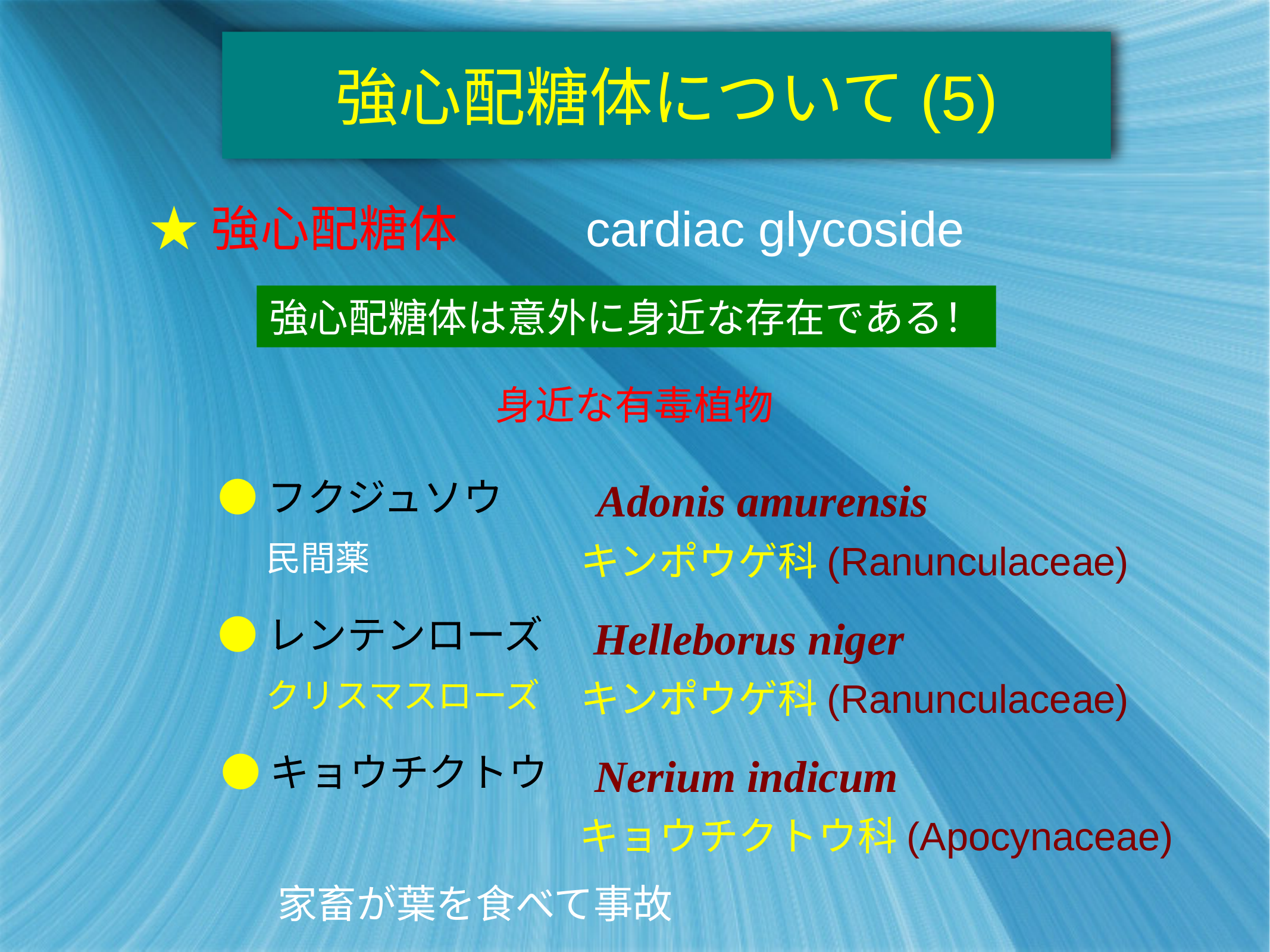

# 強心配糖体について(5)
★強心配糖体
cardiac glycoside
強心配糖体は意外に身近な存在である！
身近な有毒植物
●フクジュソウ
Adonis amurensis
民間薬
キンポウゲ科(Ranunculaceae)
●レンテンローズ
Helleborus niger
クリスマスローズ
キンポウゲ科(Ranunculaceae)
●キョウチクトウ
Nerium indicum
キョウチクトウ科(Apocynaceae)
家畜が葉を食べて事故